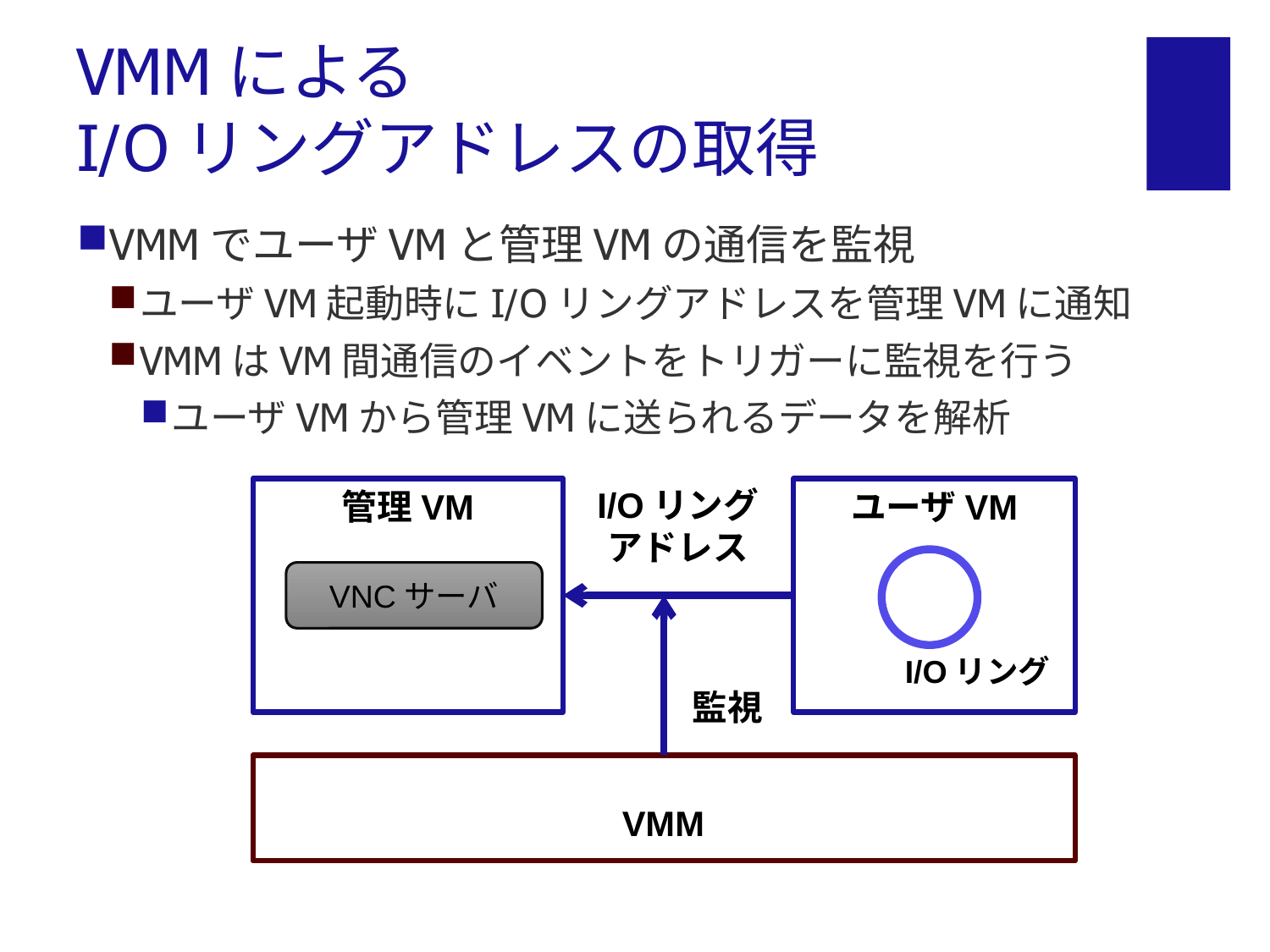

# VMMによる I/Oリングアドレスの取得
VMMでユーザVMと管理VMの通信を監視
ユーザVM起動時にI/Oリングアドレスを管理VMに通知
VMMはVM間通信のイベントをトリガーに監視を行う
ユーザVMから管理VMに送られるデータを解析
I/Oリング
アドレス

管理VM
VNCサーバ

ユーザVM

I/Oリング
監視

VMM